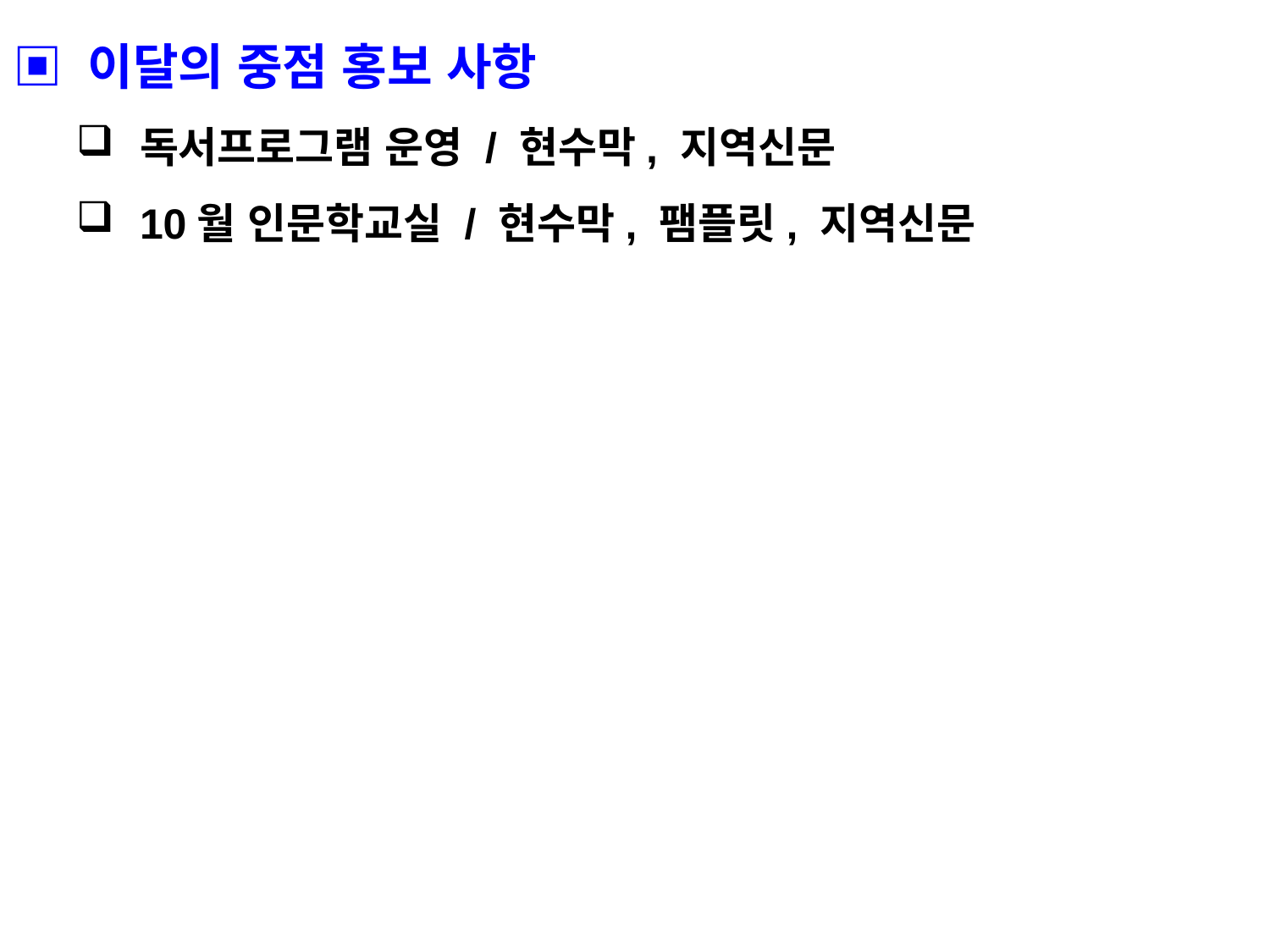

▣ 이달의 중점 홍보 사항
독서프로그램 운영 / 현수막, 지역신문
10월 인문학교실 / 현수막, 팸플릿, 지역신문